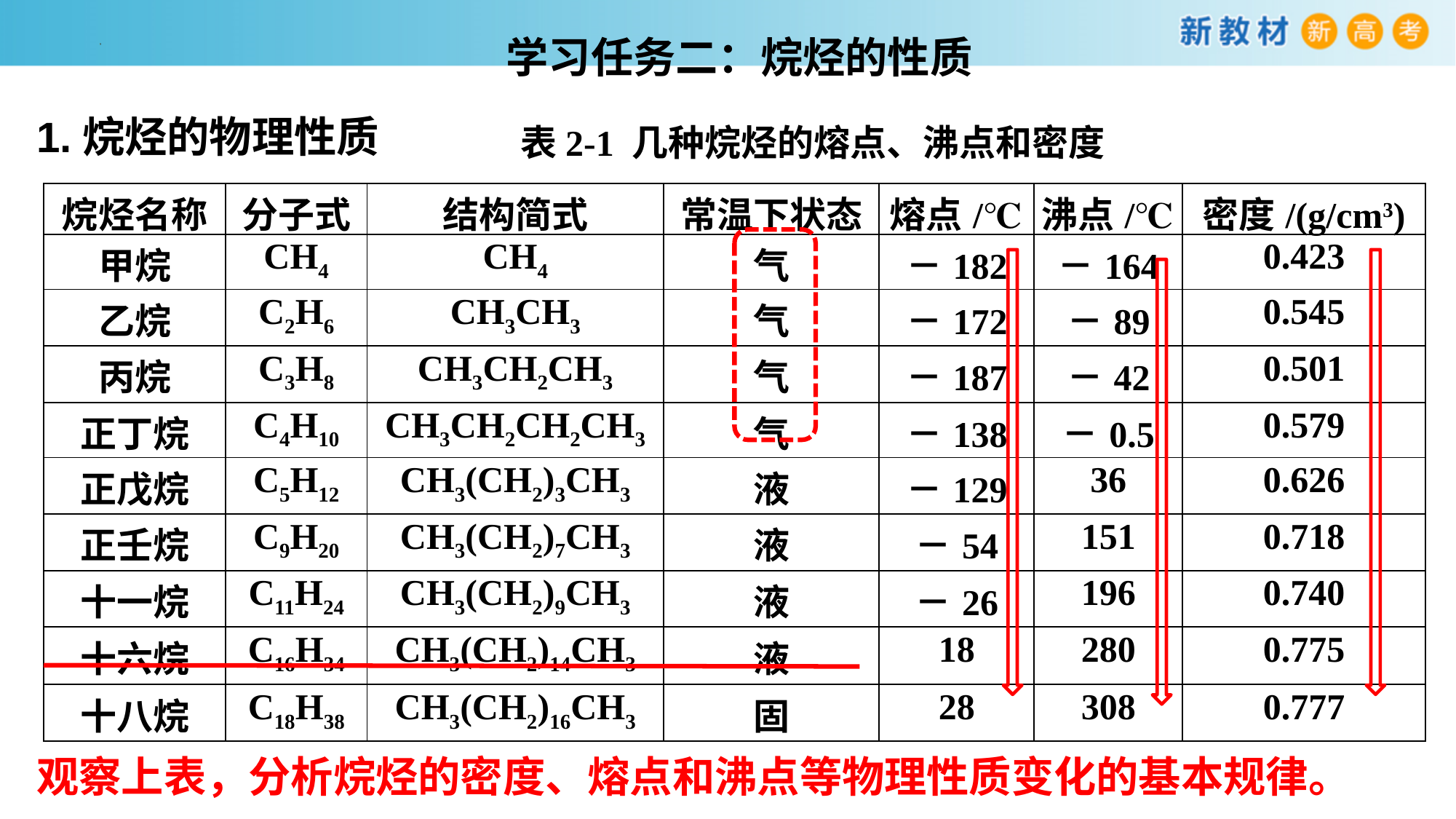

学习任务二：烷烃的性质
1.烷烃的物理性质

表2-1 几种烷烃的熔点、沸点和密度
| 烷烃名称 | 分子式 | 结构简式 | 常温下状态 | 熔点/℃ | 沸点/℃ | 密度/(g/cm3) |
| --- | --- | --- | --- | --- | --- | --- |
| 甲烷 | CH4 | CH4 | 气 | －182 | －164 | 0.423 |
| 乙烷 | C2H6 | CH3CH3 | 气 | －172 | －89 | 0.545 |
| 丙烷 | C3H8 | CH3CH2CH3 | 气 | －187 | －42 | 0.501 |
| 正丁烷 | C4H10 | CH3CH2CH2CH3 | 气 | －138 | －0.5 | 0.579 |
| 正戊烷 | C5H12 | CH3(CH2)3CH3 | 液 | －129 | 36 | 0.626 |
| 正壬烷 | C9H20 | CH3(CH2)7CH3 | 液 | －54 | 151 | 0.718 |
| 十一烷 | C11H24 | CH3(CH2)9CH3 | 液 | －26 | 196 | 0.740 |
| 十六烷 | C16H34 | CH3(CH2)14CH3 | 液 | 18 | 280 | 0.775 |
| 十八烷 | C18H38 | CH3(CH2)16CH3 | 固 | 28 | 308 | 0.777 |

观察上表，分析烷烃的密度、熔点和沸点等物理性质变化的基本规律。